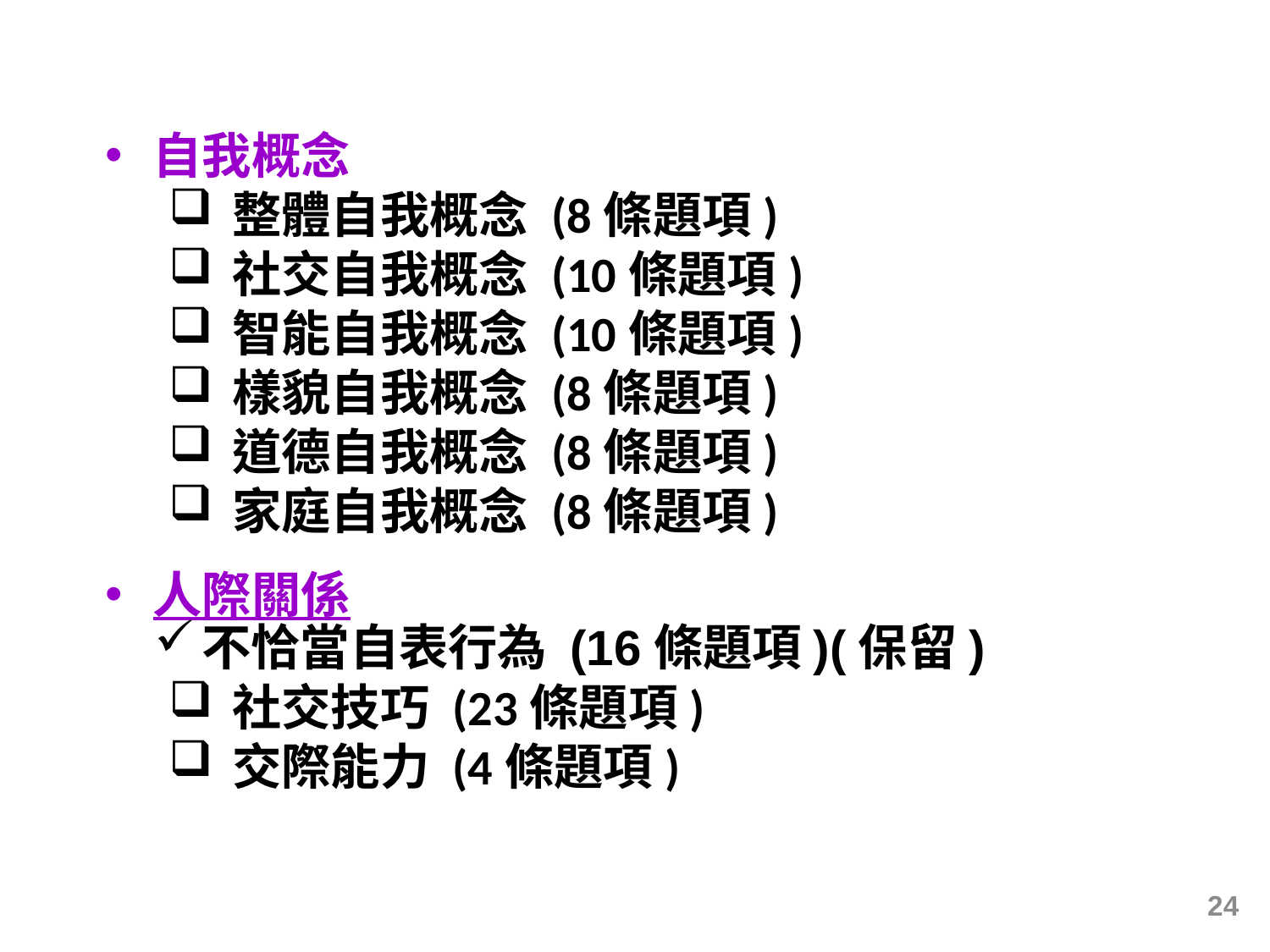

過去的量表和副量表: 小學
自我概念
整體自我概念 (8條題項)
社交自我概念 (10條題項)
智能自我概念 (10條題項)
樣貌自我概念 (8條題項)
道德自我概念 (8條題項)
家庭自我概念 (8條題項)
人際關係
不恰當自表行為 (16條題項)(保留)
社交技巧 (23條題項)
交際能力 (4條題項)
24